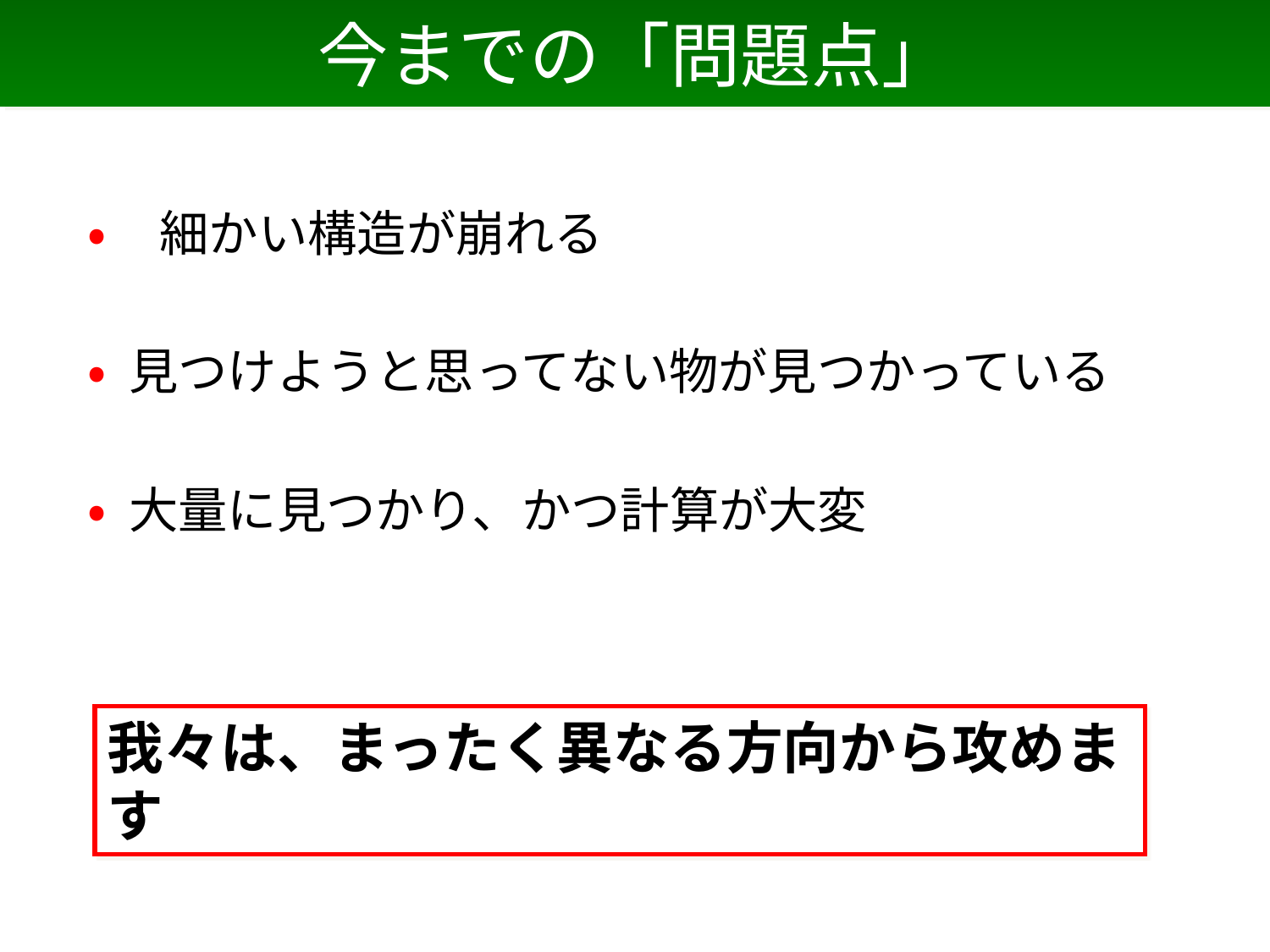

# 今までの「問題点」
• 細かい構造が崩れる

• 見つけようと思ってない物が見つかっている

• 大量に見つかり、かつ計算が大変

我々は、まったく異なる方向から攻めます